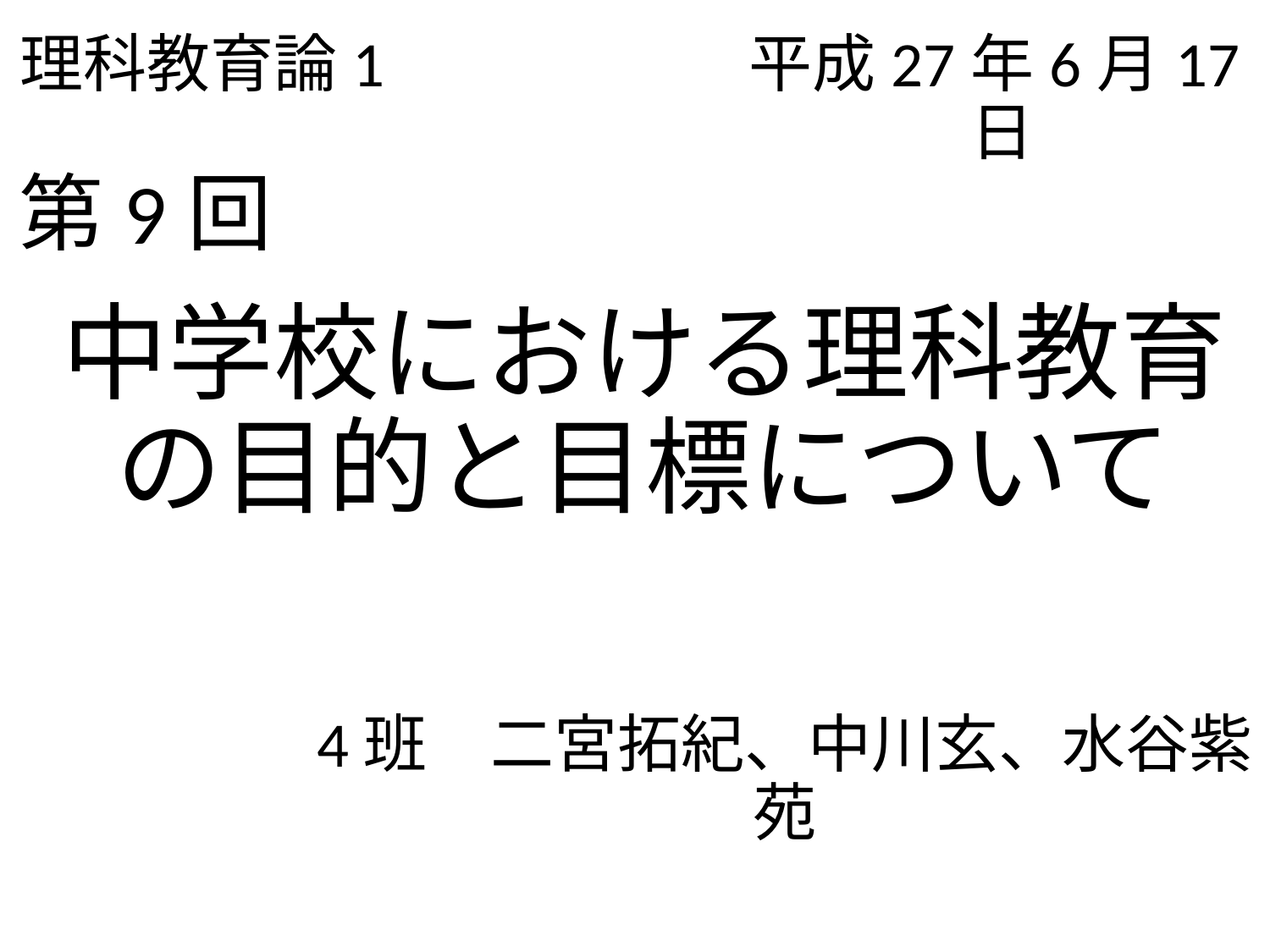

理科教育論1
平成27年6月17日
# 中学校における理科教育の目的と目標について
第9回
4班　二宮拓紀、中川玄、水谷紫苑